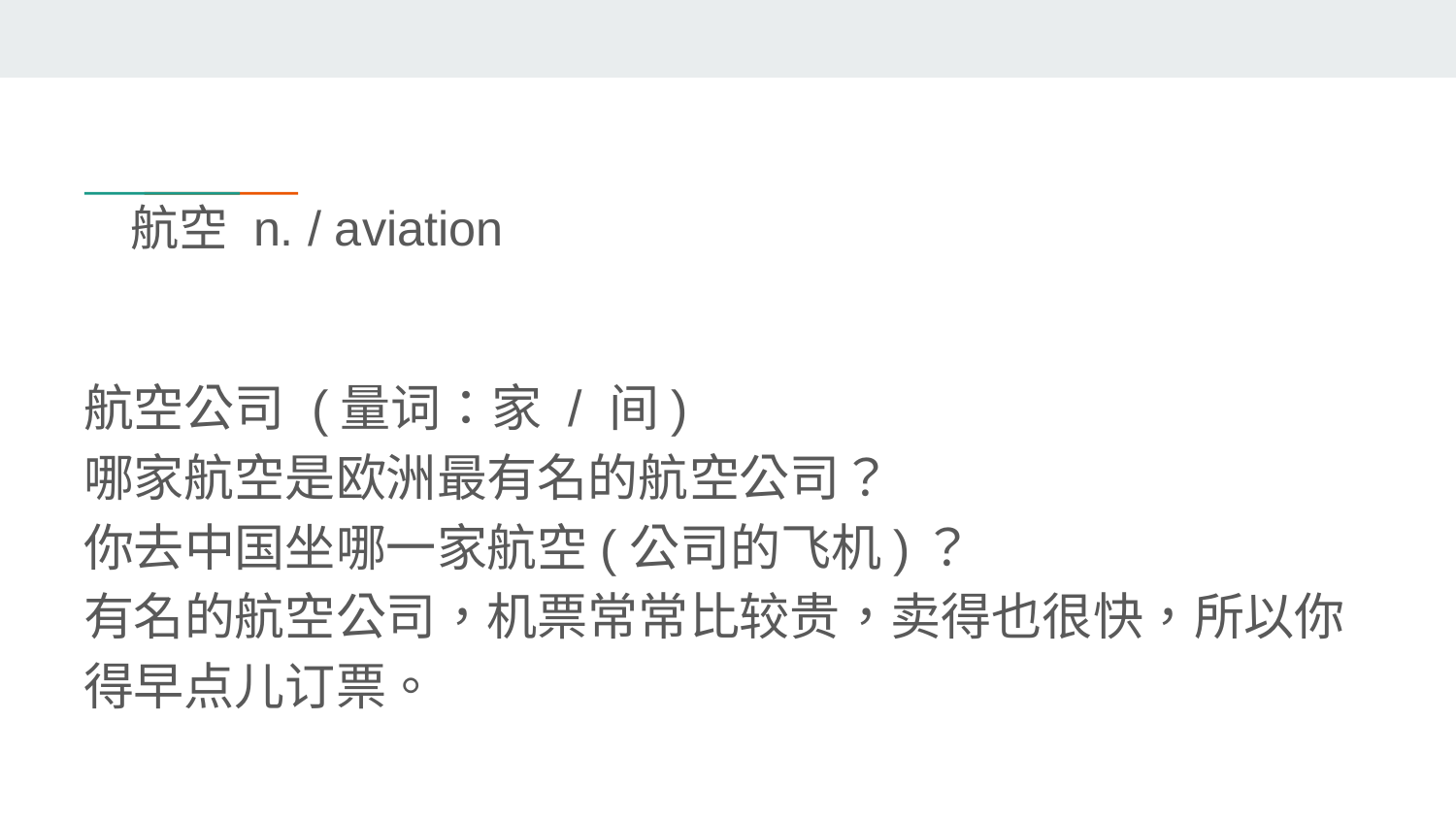

# 航空 n. / aviation

航空公司 (量词：家 / 间)
哪家航空是欧洲最有名的航空公司？
你去中国坐哪一家航空(公司的飞机)？
有名的航空公司，机票常常比较贵，卖得也很快，所以你得早点儿订票。